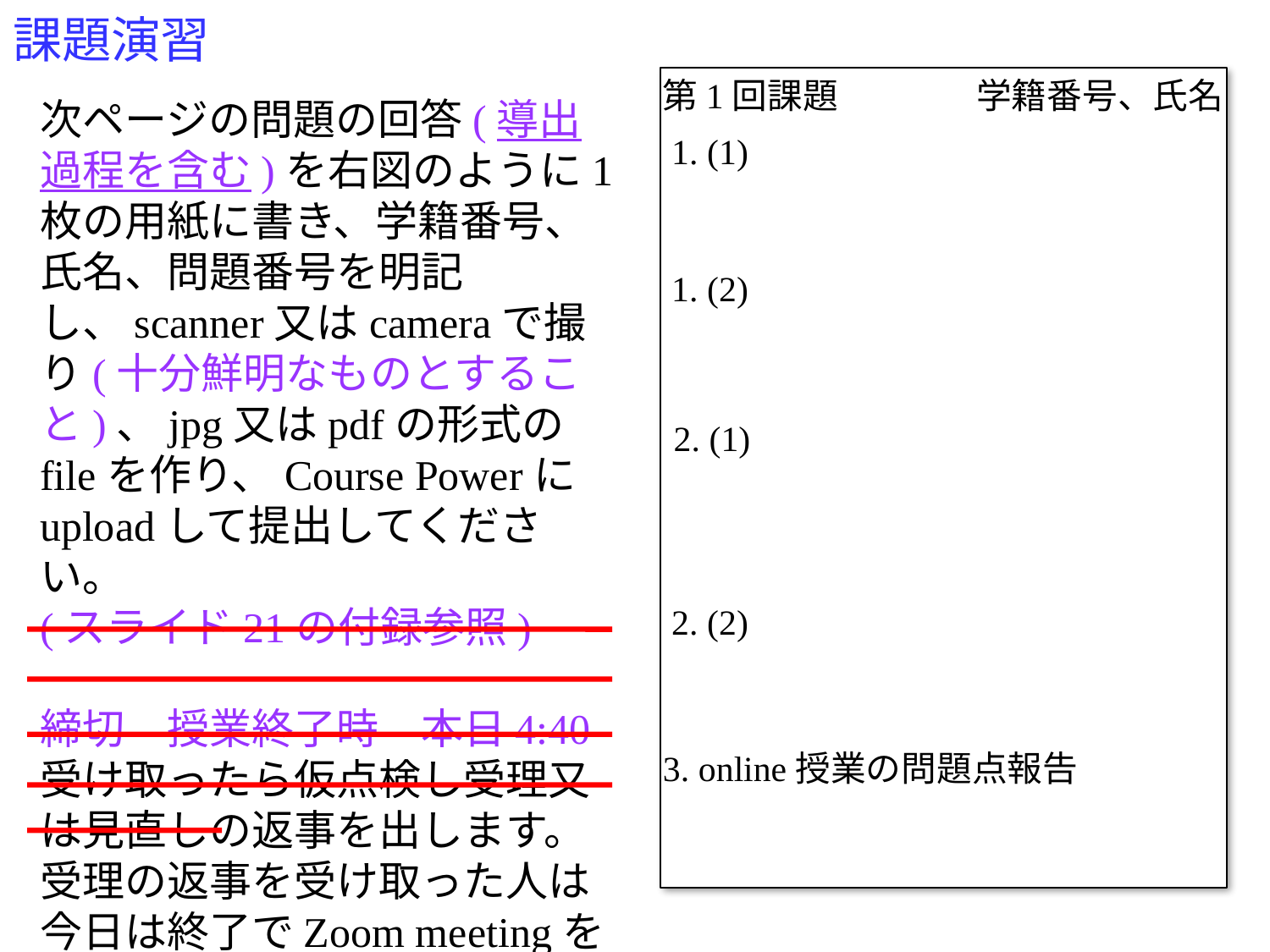

# 課題演習

第1回課題
学籍番号、氏名
1. (1)
1. (2)
2. (1)
2. (2)
3. online授業の問題点報告
次ページの問題の回答(導出過程を含む)を右図のように1枚の用紙に書き、学籍番号、氏名、問題番号を明記し、scanner又はcameraで撮り(十分鮮明なものとすること)、jpg又はpdfの形式のfileを作り、Course Powerにuploadして提出してください。
(スライド21の付録参照)
締切　授業終了時　本日4:40
受け取ったら仮点検し受理又は見直しの返事を出します。受理の返事を受け取った人は今日は終了でZoom meetingを退室して結構です。再退出、訂正提出は木曜まで可です。